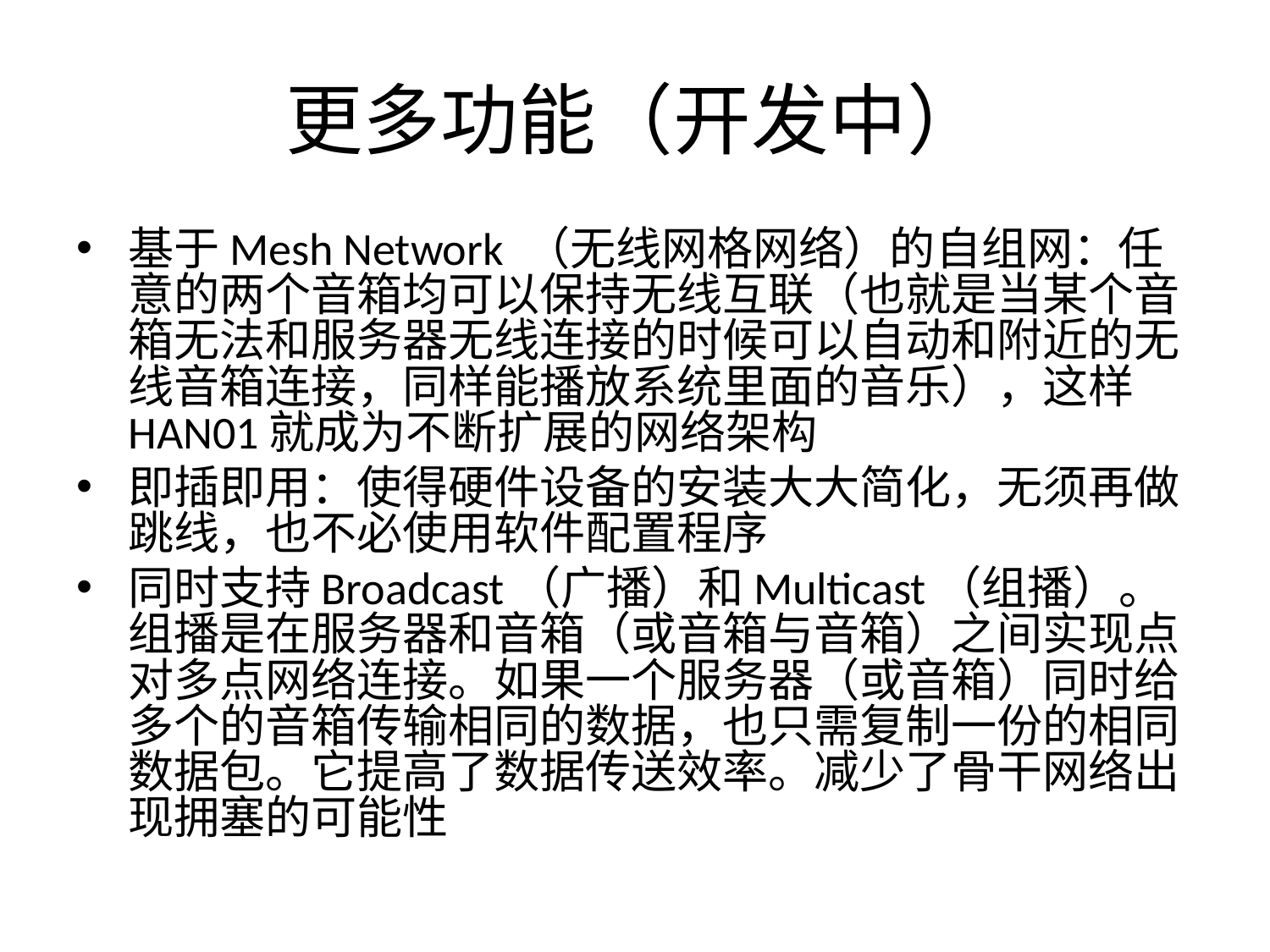

# 更多功能（开发中）
基于Mesh Network （无线网格网络）的自组网：任意的两个音箱均可以保持无线互联（也就是当某个音箱无法和服务器无线连接的时候可以自动和附近的无线音箱连接，同样能播放系统里面的音乐），这样HAN01就成为不断扩展的网络架构
即插即用：使得硬件设备的安装大大简化，无须再做跳线，也不必使用软件配置程序
同时支持Broadcast（广播）和Multicast（组播）。组播是在服务器和音箱（或音箱与音箱）之间实现点对多点网络连接。如果一个服务器（或音箱）同时给多个的音箱传输相同的数据，也只需复制一份的相同数据包。它提高了数据传送效率。减少了骨干网络出现拥塞的可能性